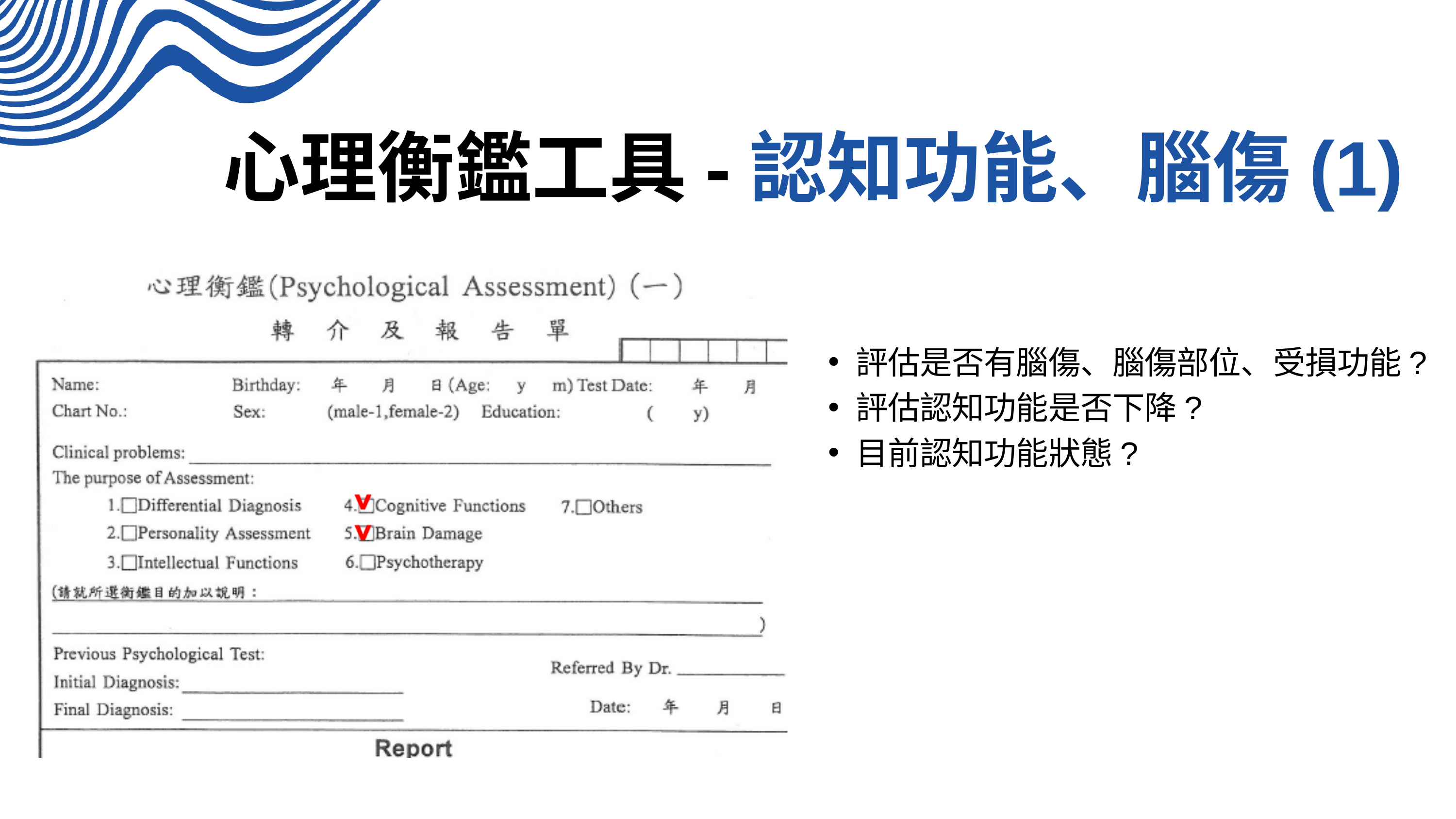

心理衡鑑工具-認知功能、腦傷(1)

評估是否有腦傷、腦傷部位、受損功能?
評估認知功能是否下降?
目前認知功能狀態?